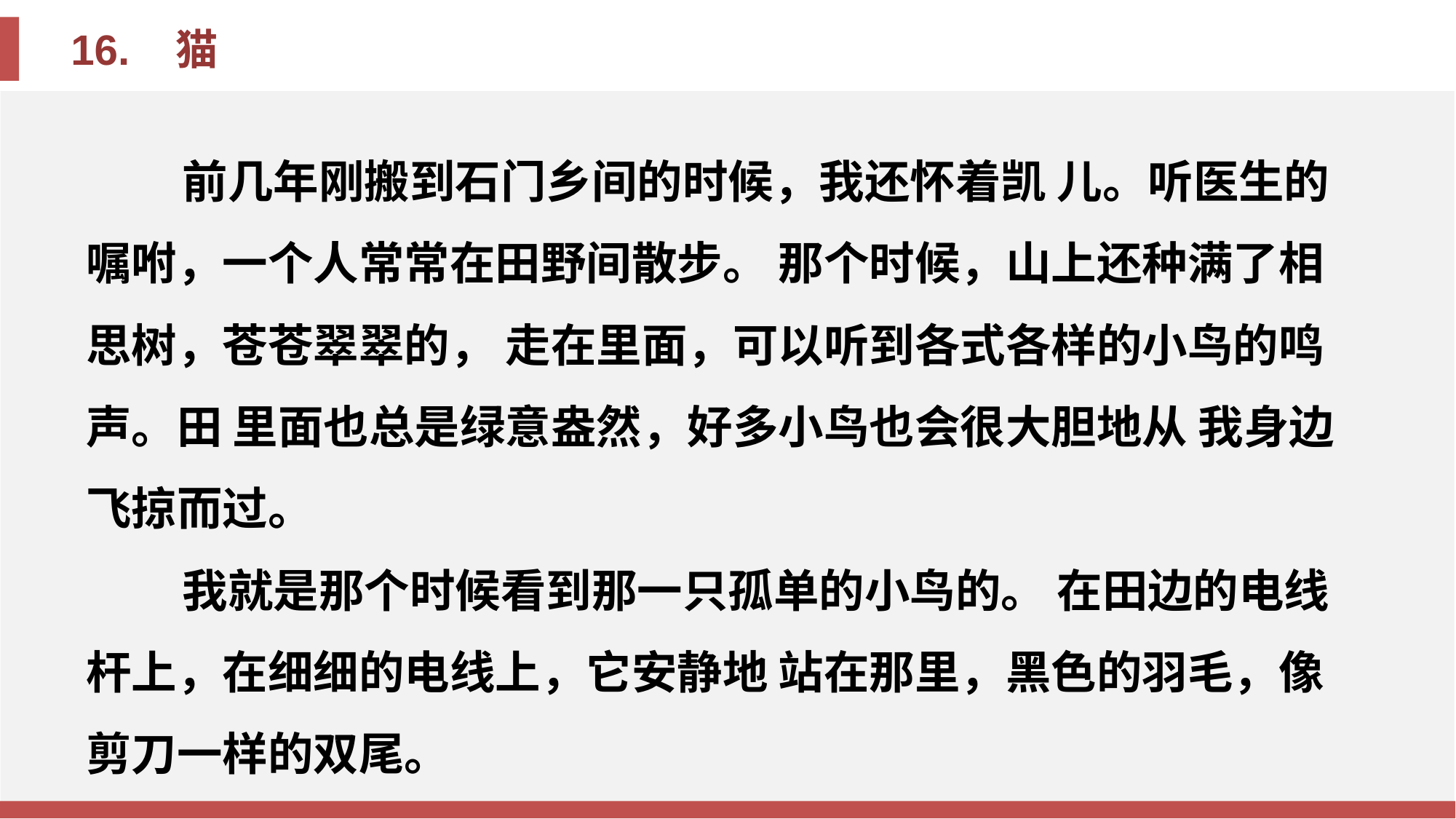

前几年刚搬到石门乡间的时候，我还怀着凯 儿。听医生的嘱咐，一个人常常在田野间散步。 那个时候，山上还种满了相思树，苍苍翠翠的， 走在里面，可以听到各式各样的小鸟的鸣声。田 里面也总是绿意盎然，好多小鸟也会很大胆地从 我身边飞掠而过。
我就是那个时候看到那一只孤单的小鸟的。 在田边的电线杆上，在细细的电线上，它安静地 站在那里，黑色的羽毛，像剪刀一样的双尾。